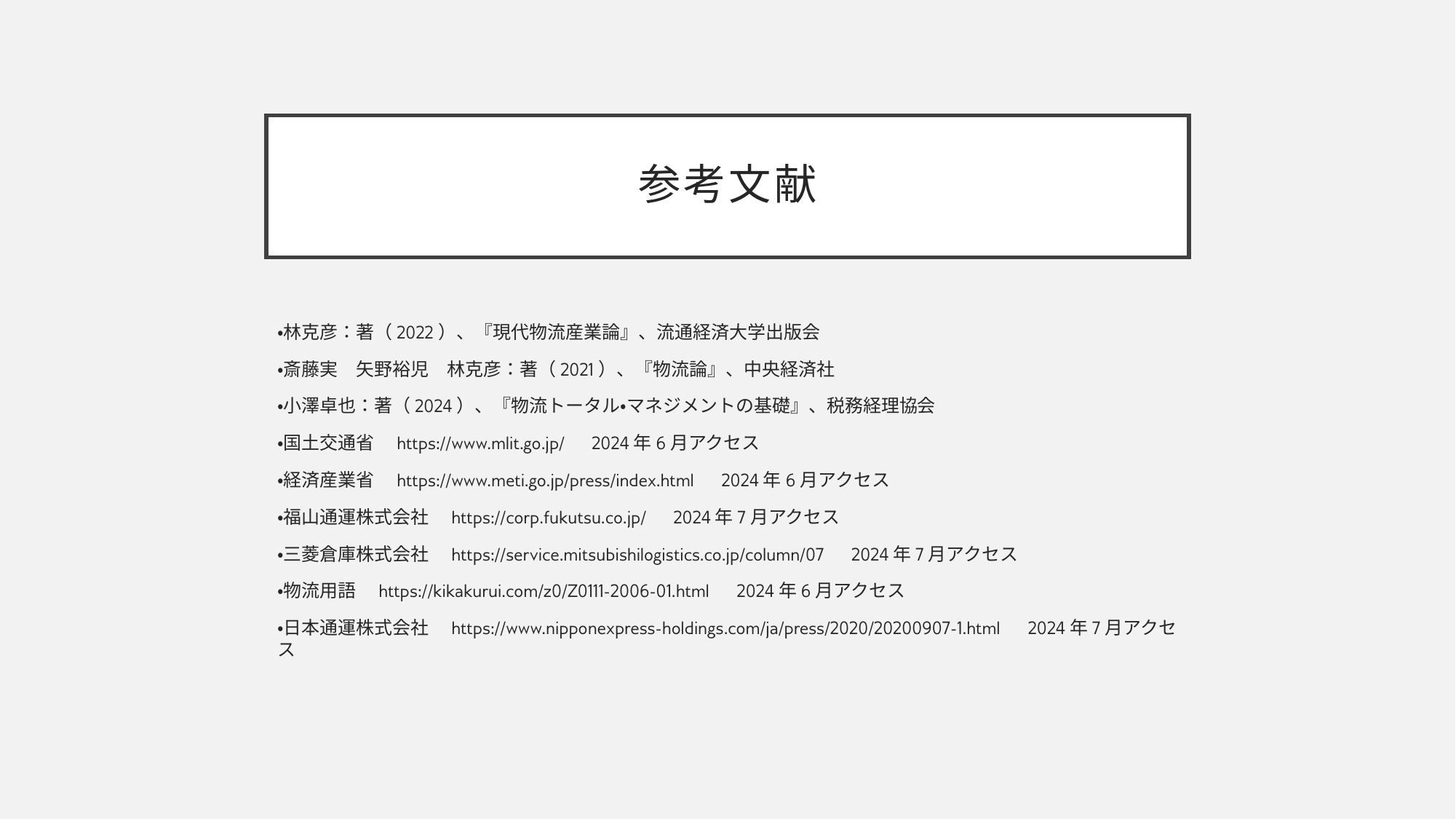

# 参考文献
・林克彦：著（2022）、『現代物流産業論』、流通経済大学出版会
・斎藤実　矢野裕児　林克彦：著（2021）、『物流論』、中央経済社
・小澤卓也：著（2024）、『物流トータル・マネジメントの基礎』、税務経理協会
・国土交通省　https://www.mlit.go.jp/　2024年6月アクセス
・経済産業省　https://www.meti.go.jp/press/index.html　2024年6月アクセス
・福山通運株式会社　https://corp.fukutsu.co.jp/　2024年7月アクセス
・三菱倉庫株式会社　https://service.mitsubishilogistics.co.jp/column/07　2024年7月アクセス
・物流用語　https://kikakurui.com/z0/Z0111-2006-01.html　2024年6月アクセス
・日本通運株式会社　https://www.nipponexpress-holdings.com/ja/press/2020/20200907-1.html　2024年7月アクセス